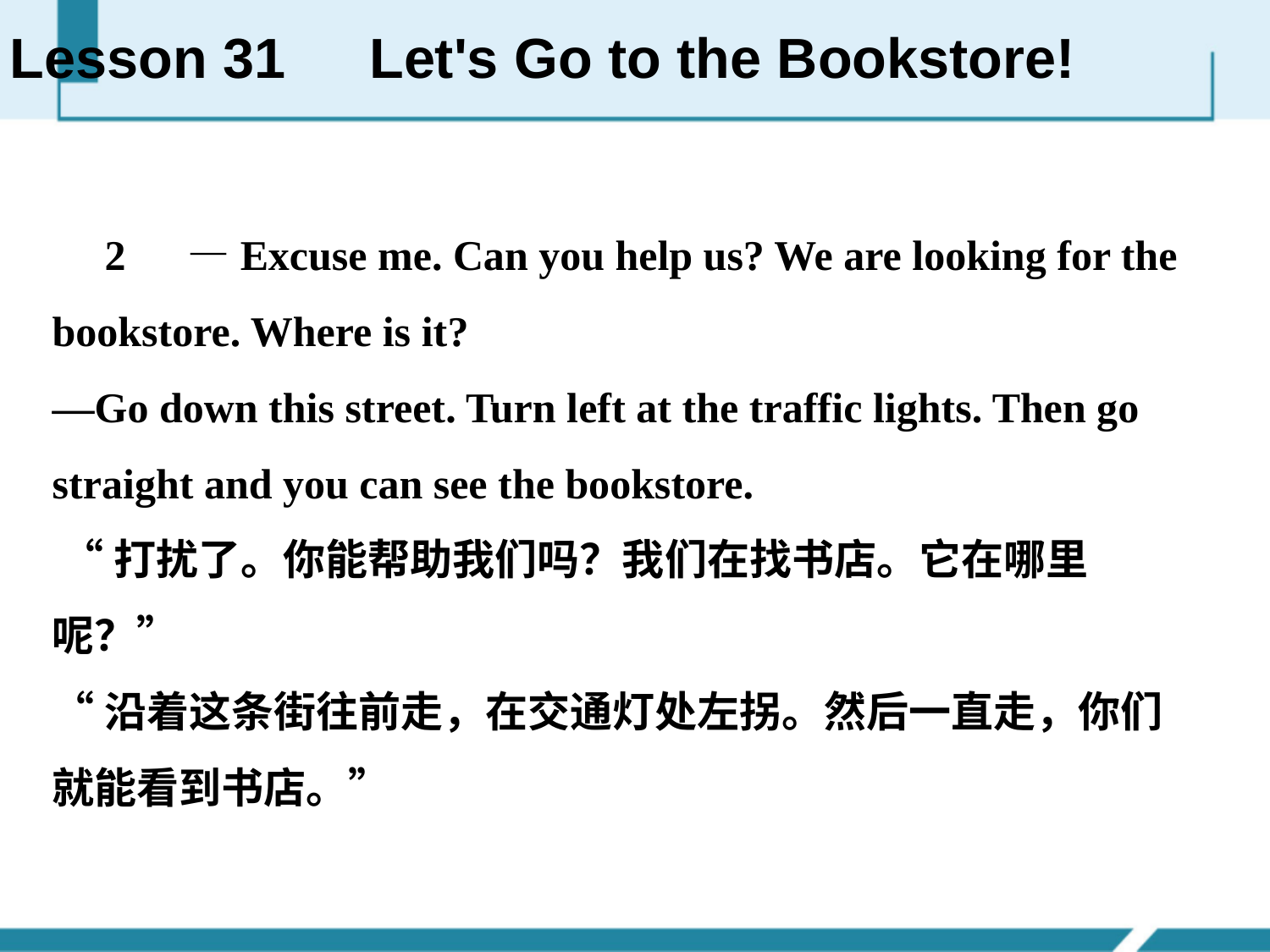

Lesson 31　Let's Go to the Bookstore!
　2　 —Excuse me. Can you help us? We are looking for the bookstore. Where is it?
—Go down this street. Turn left at the traffic lights. Then go straight and you can see the bookstore.
 “打扰了。你能帮助我们吗？我们在找书店。它在哪里呢？”
“沿着这条街往前走，在交通灯处左拐。然后一直走，你们就能看到书店。”